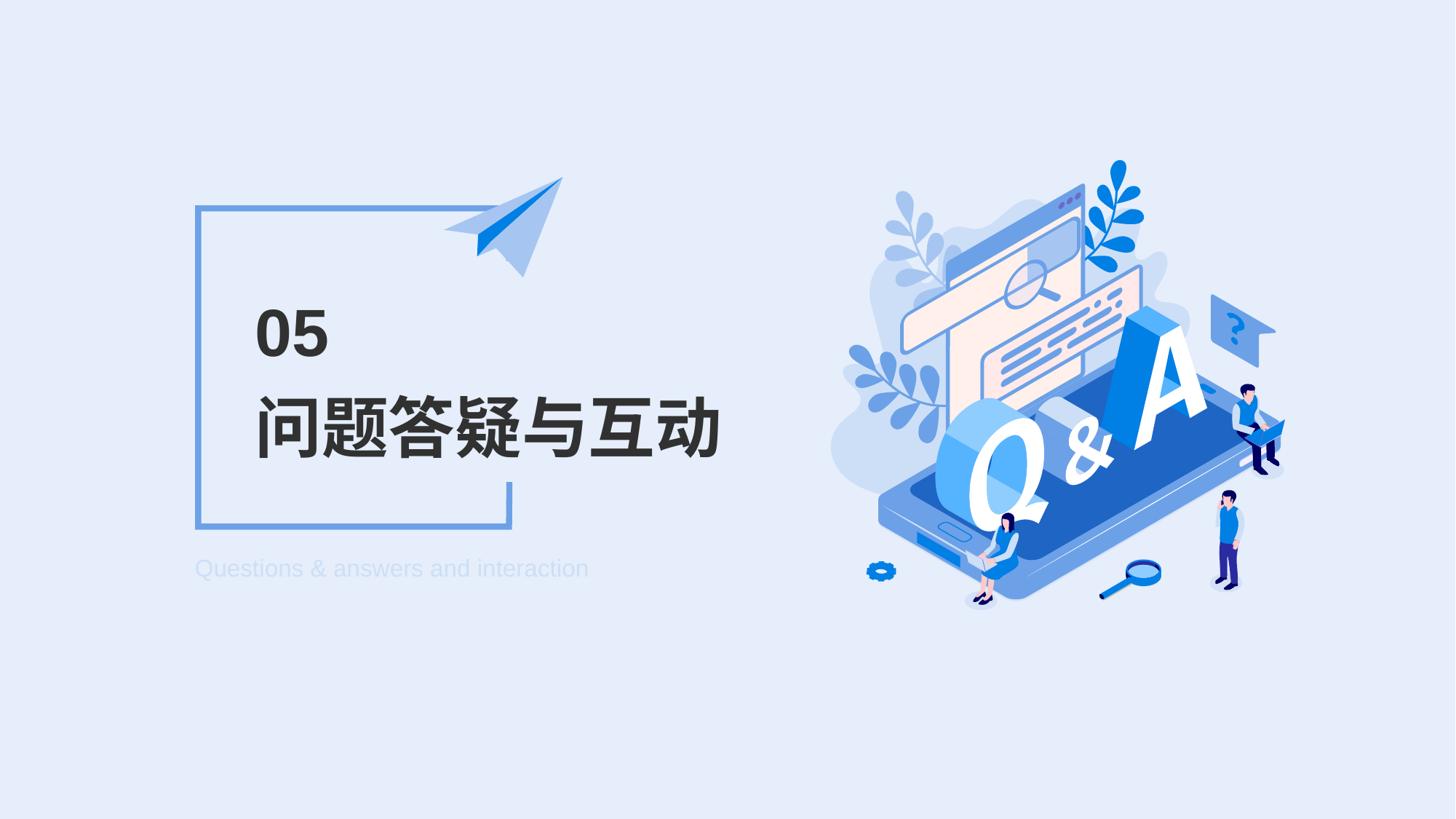

05
问题答疑与互动
Questions & answers and interaction